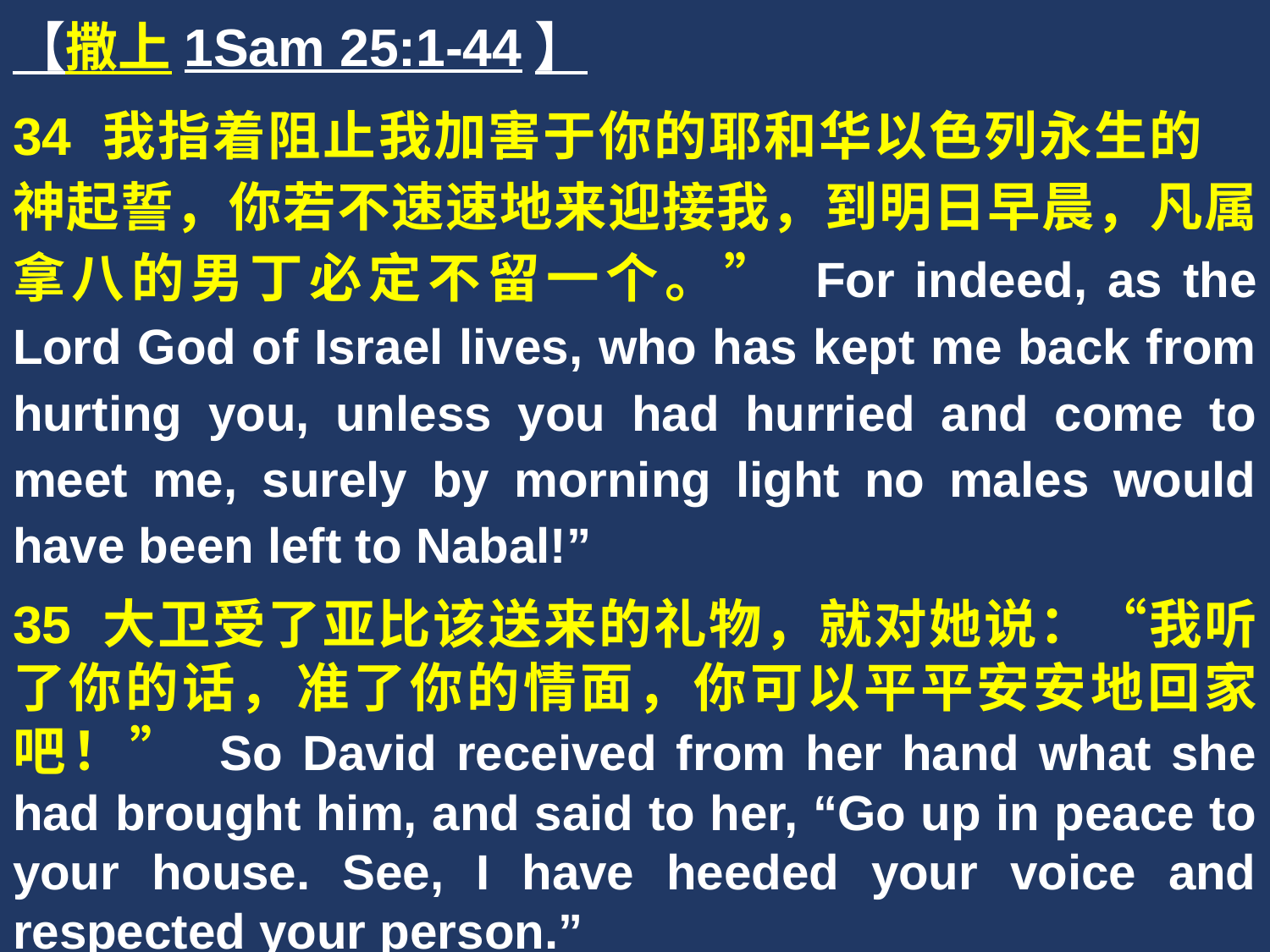

【撒上1Sam 25:1-44】
34 我指着阻止我加害于你的耶和华以色列永生的　神起誓，你若不速速地来迎接我，到明日早晨，凡属拿八的男丁必定不留一个。” For indeed, as the Lord God of Israel lives, who has kept me back from hurting you, unless you had hurried and come to meet me, surely by morning light no males would have been left to Nabal!”
35 大卫受了亚比该送来的礼物，就对她说：“我听了你的话，准了你的情面，你可以平平安安地回家吧！” So David received from her hand what she had brought him, and said to her, “Go up in peace to your house. See, I have heeded your voice and respected your person.”